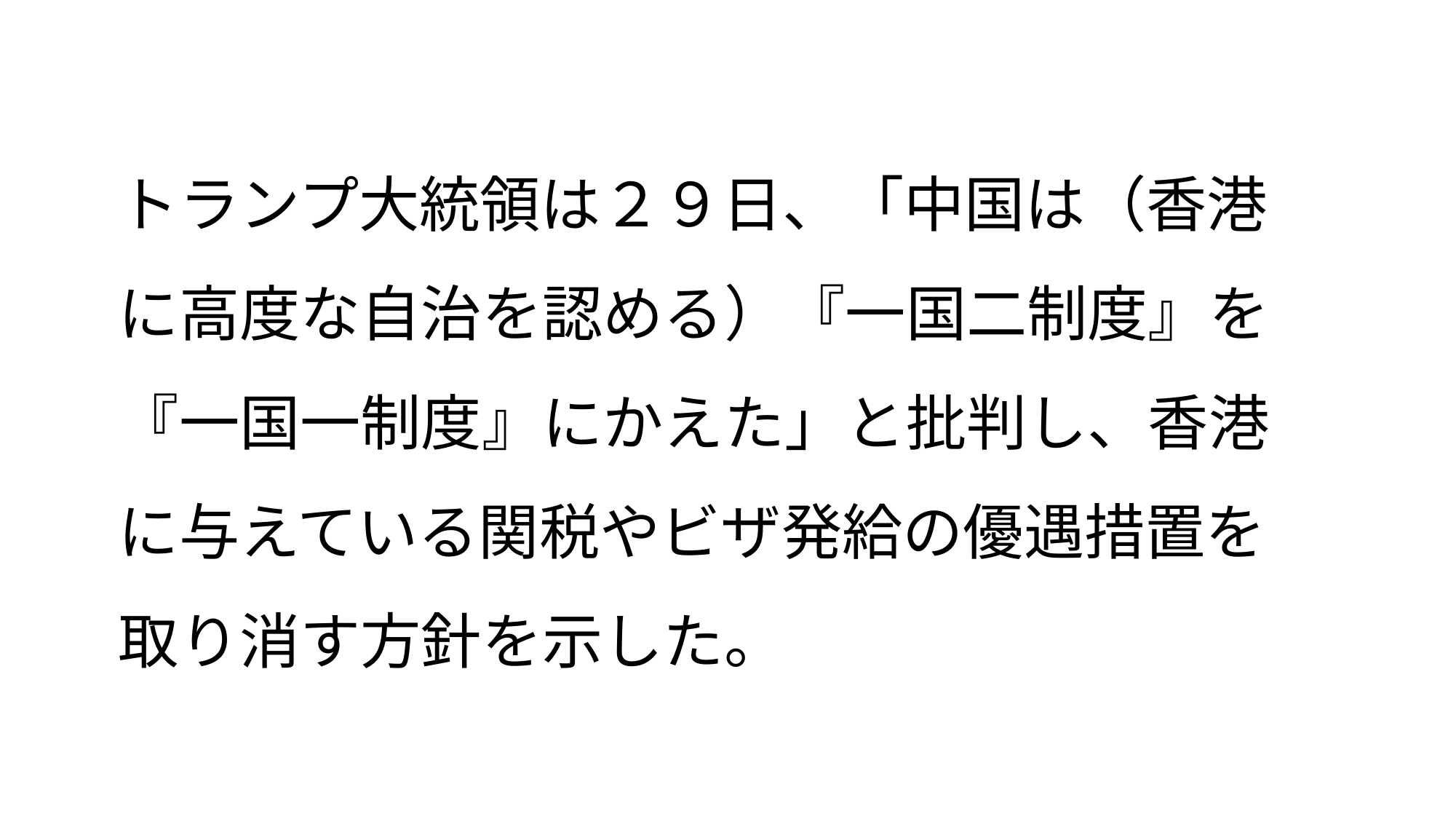

トランプ大統領は２９日、「中国は（香港に高度な自治を認める）『一国二制度』を『一国一制度』にかえた」と批判し、香港に与えている関税やビザ発給の優遇措置を取り消す方針を示した。